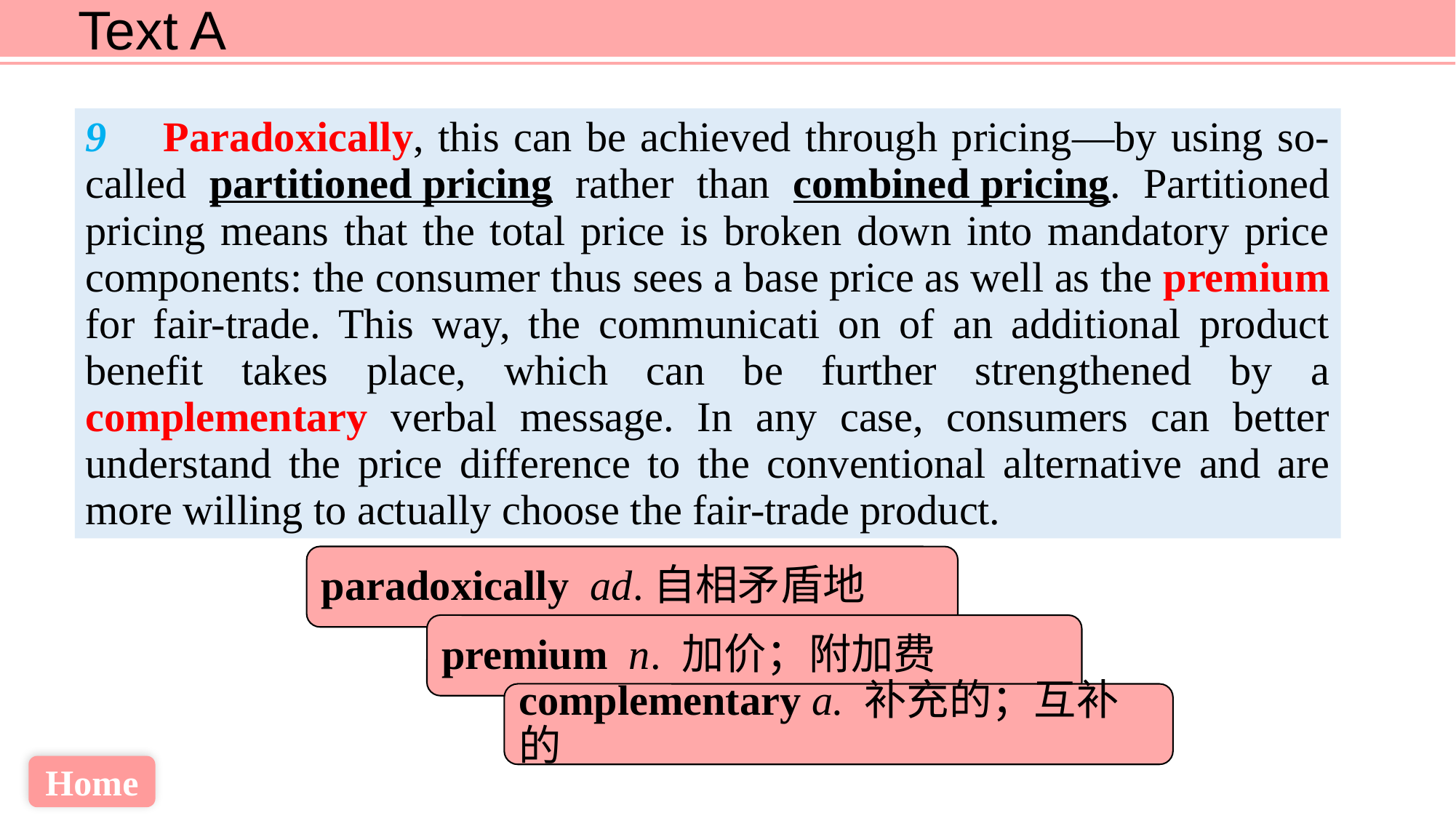

9    Paradoxically, this can be achieved through pricing—by using so-called partitioned pricing rather than combined pricing. Partitioned pricing means that the total price is broken down into mandatory price components: the consumer thus sees a base price as well as the premium for fair-trade. This way, the communicati on of an additional product benefit takes place, which can be further strengthened by a complementary verbal message. In any case, consumers can better understand the price difference to the conventional alternative and are more willing to actually choose the fair-trade product.

paradoxically  ad.自相矛盾地
premium  n. 加价；附加费
complementary a. 补充的；互补的